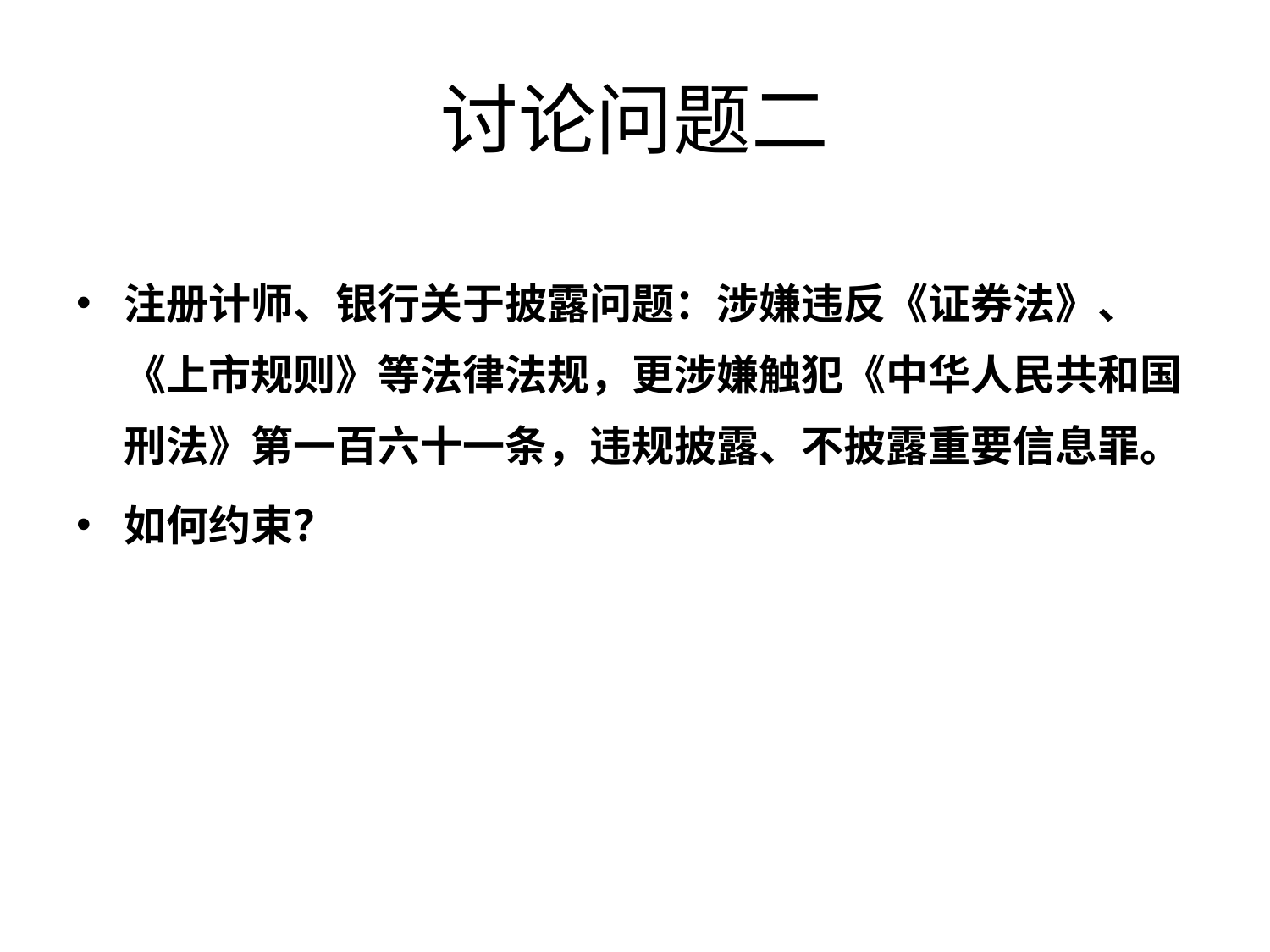

# 讨论问题二
注册计师、银行关于披露问题：涉嫌违反《证券法》、《上市规则》等法律法规，更涉嫌触犯《中华人民共和国刑法》第一百六十一条，违规披露、不披露重要信息罪。
如何约束？